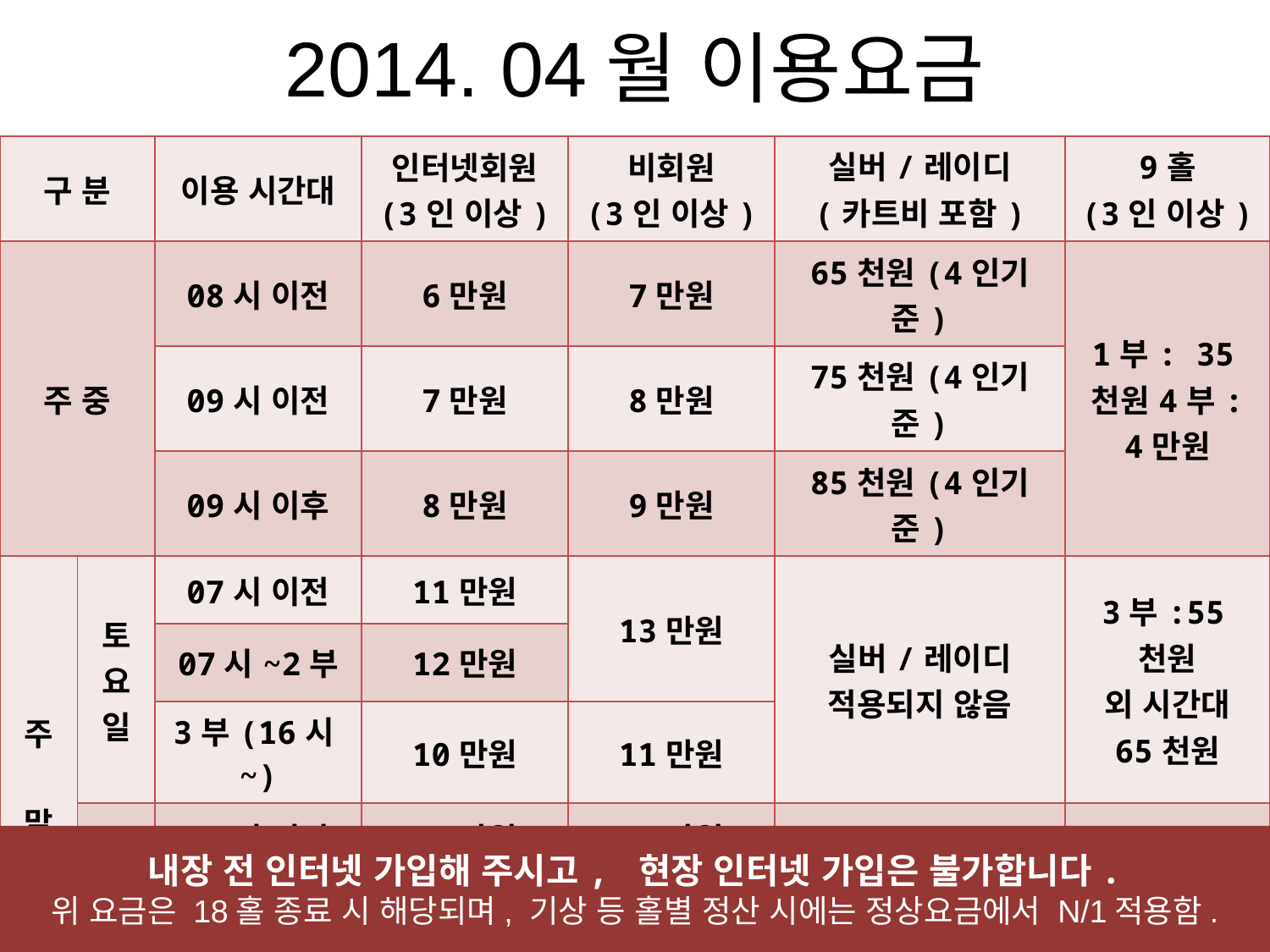

# 2014. 04월 이용요금
| 구 분 |  | 이용 시간대 | 인터넷회원 (3인 이상) | 비회원 (3인 이상) | 실버/레이디 (카트비 포함) | 9홀 (3인 이상) |
| --- | --- | --- | --- | --- | --- | --- |
| 주 중 |  | 08시 이전 | 6만원 | 7만원 | 65천원(4인기준) | 1부: 35천원4부: 4만원 |
|  |  | 09시 이전 | 7만원 | 8만원 | 75천원(4인기준) |  |
|  |  | 09시 이후 | 8만원 | 9만원 | 85천원(4인기준) |  |
| 주 말 | 토요일 | 07시 이전 | 11만원 | 13만원 | 실버/레이디 적용되지 않음 | 3부:55천원 외 시간대 65천원 |
|  |  | 07시~2부 | 12만원 |  |  |  |
|  |  | 3부(16시~) | 10만원 | 11만원 |  |  |
|  | 일요일 | 07시 이전 | 10만원 | 11만원 | 09시 이전 (1만원 할인) | 3부:5만원 외 시간대 6만원 |
|  |  | 07시~2부 | 11만원 | 12만원 |  |  |
|  |  | 3부(16시~) | 9만원 | 10만원 |  |  |
내장 전 인터넷 가입해 주시고, 현장 인터넷 가입은 불가합니다.
위 요금은 18홀 종료 시 해당되며, 기상 등 홀별 정산 시에는 정상요금에서 N/1적용함.